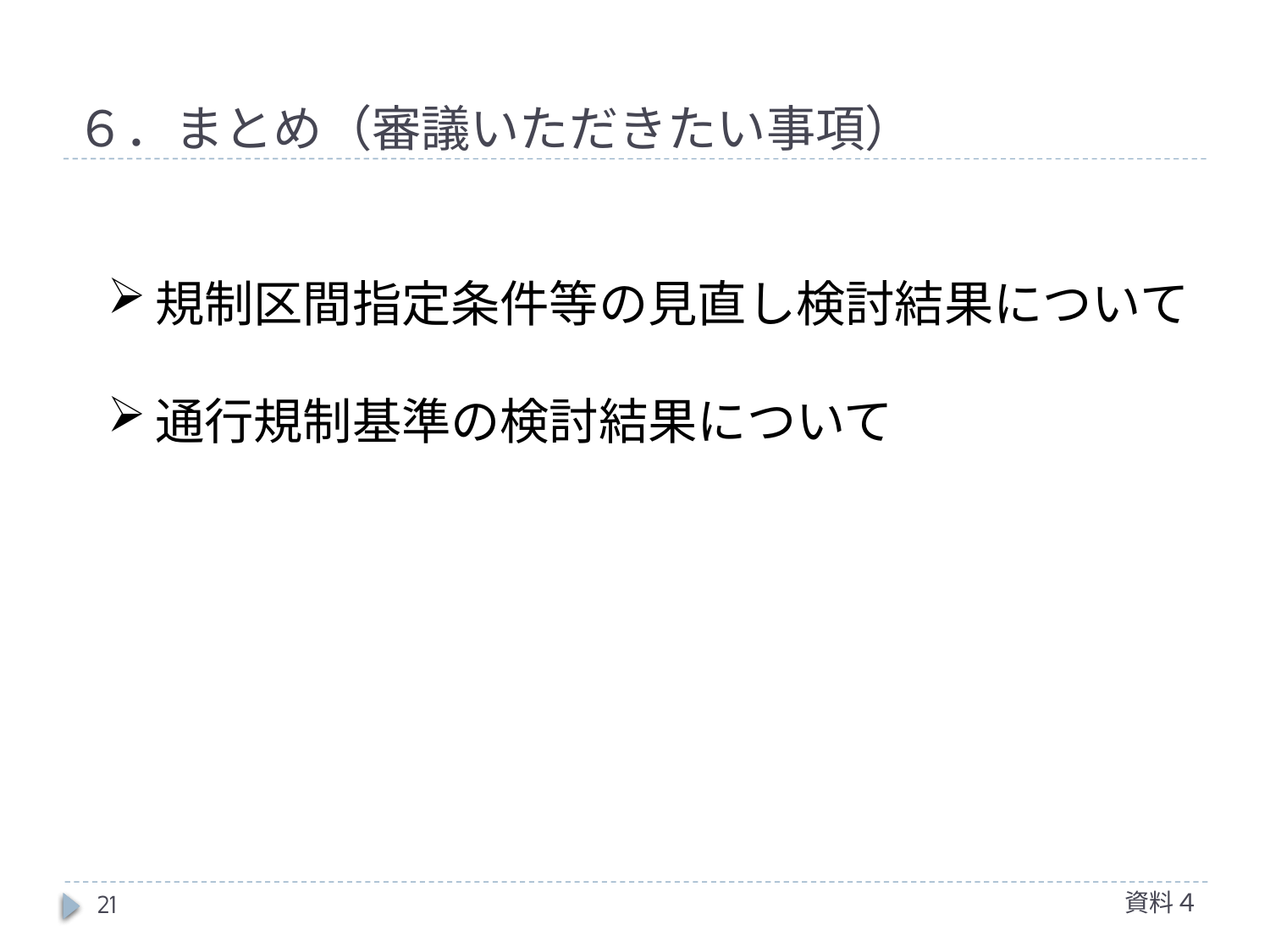

# ６．まとめ（審議いただきたい事項）
規制区間指定条件等の見直し検討結果について

通行規制基準の検討結果について

資料４
21